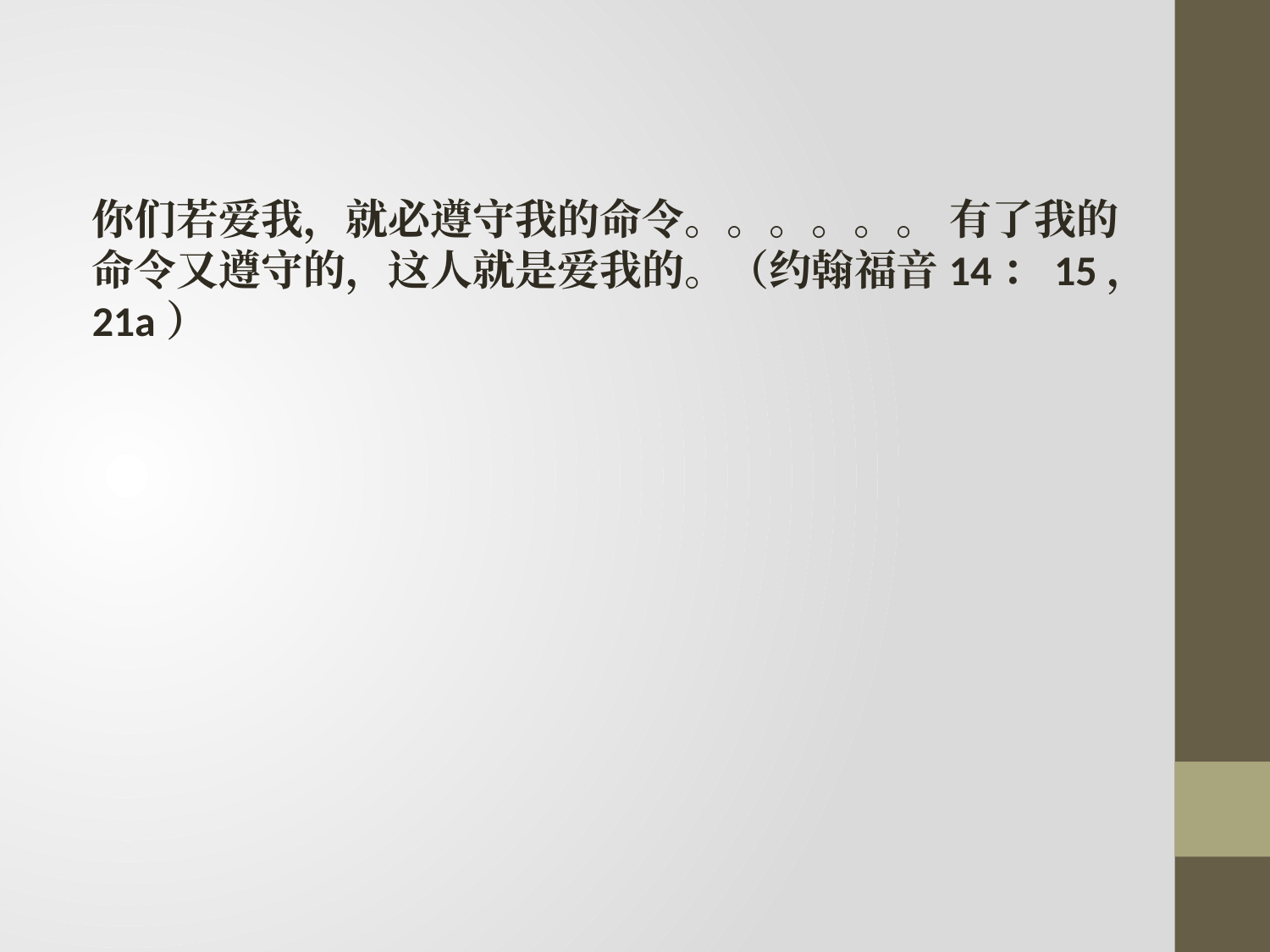

你们若爱我，就必遵守我的命令。。。。。。 有了我的命令又遵守的，这人就是爱我的。（约翰福音14：15，21a）